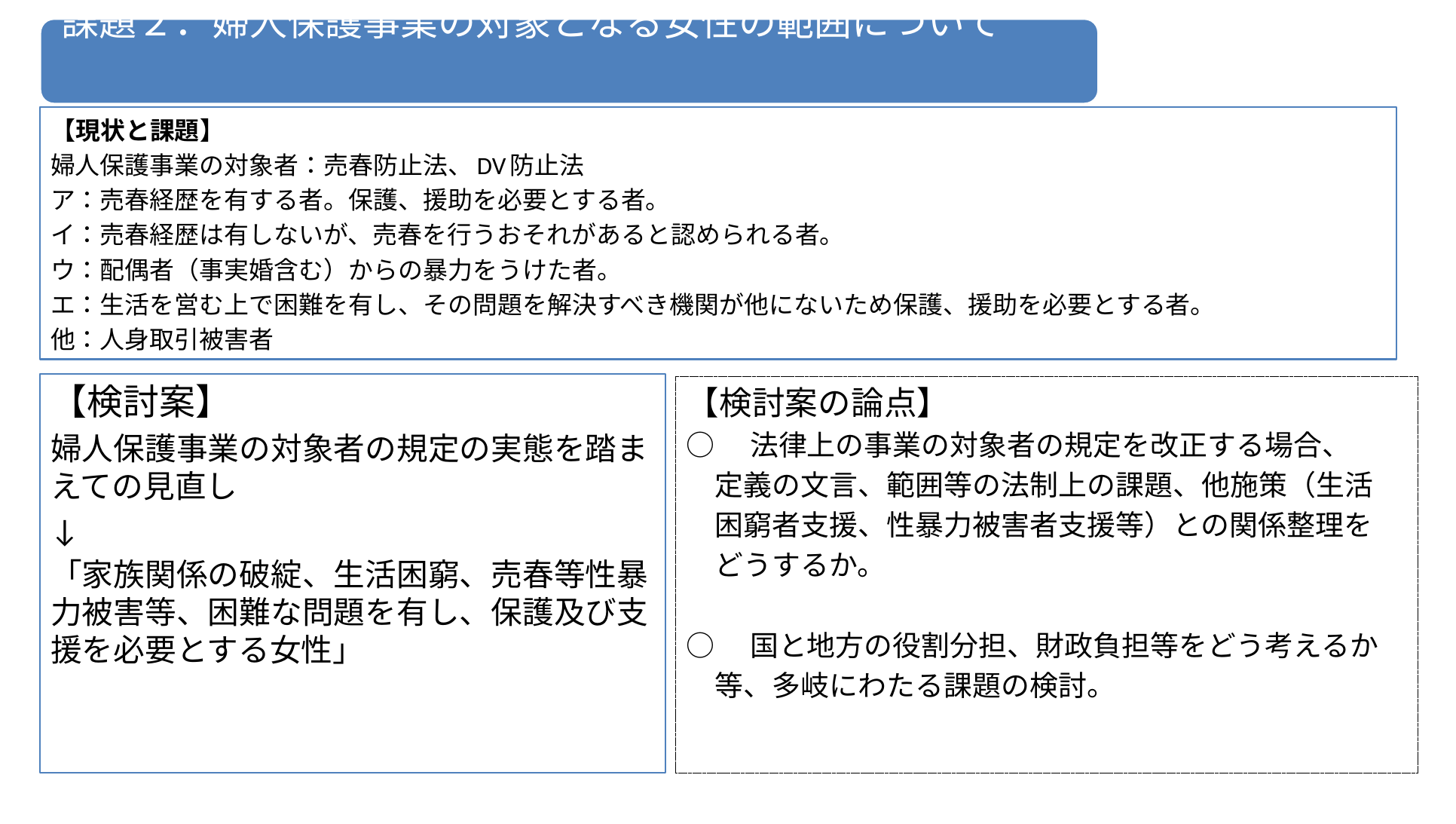

課題２．婦人保護事業の対象となる女性の範囲について

【現状と課題】
婦人保護事業の対象者：売春防止法、DV防止法
ア：売春経歴を有する者。保護、援助を必要とする者。
イ：売春経歴は有しないが、売春を行うおそれがあると認められる者。
ウ：配偶者（事実婚含む）からの暴力をうけた者。
エ：生活を営む上で困難を有し、その問題を解決すべき機関が他にないため保護、援助を必要とする者。
他：人身取引被害者
【検討案】
婦人保護事業の対象者の規定の実態を踏まえての見直し
↓
「家族関係の破綻、生活困窮、売春等性暴力被害等、困難な問題を有し、保護及び支援を必要とする女性」

【検討案の論点】
○　法律上の事業の対象者の規定を改正する場合、
　定義の文言、範囲等の法制上の課題、他施策（生活
　困窮者支援、性暴力被害者支援等）との関係整理を
　どうするか。

○　国と地方の役割分担、財政負担等をどう考えるか
　等、多岐にわたる課題の検討。